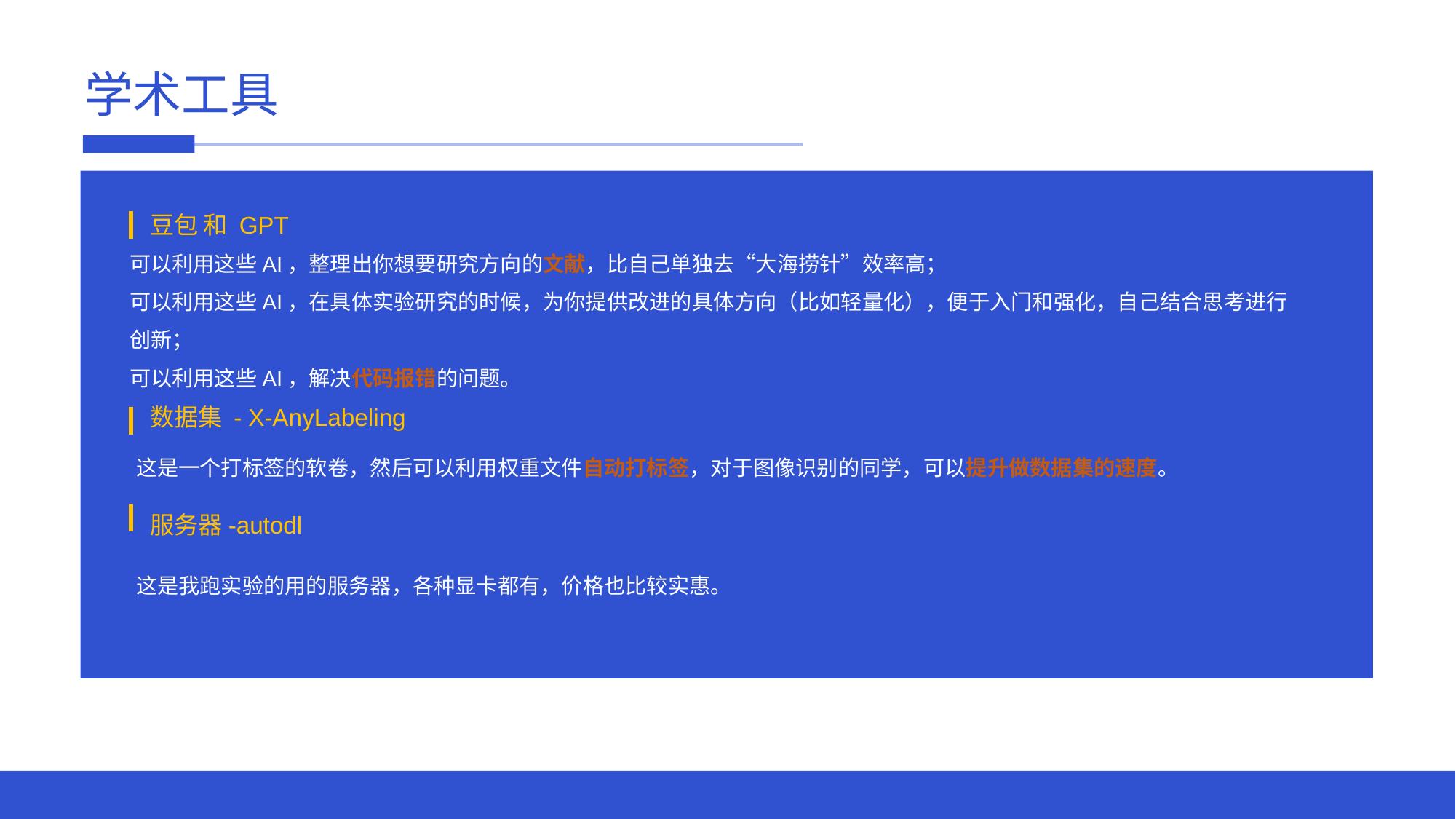

学术工具

豆包 和 GPT
可以利用这些AI，整理出你想要研究方向的文献，比自己单独去“大海捞针”效率高；
可以利用这些AI，在具体实验研究的时候，为你提供改进的具体方向（比如轻量化），便于入门和强化，自己结合思考进行创新；
可以利用这些AI，解决代码报错的问题。

数据集 - X-AnyLabeling
这是一个打标签的软卷，然后可以利用权重文件自动打标签，对于图像识别的同学，可以提升做数据集的速度。
这是我跑实验的服务器，各种显卡都有，价格比较实惠。
b站有详细教程。
服务器-autodl
这是我跑实验的用的服务器，各种显卡都有，价格也比较实惠。